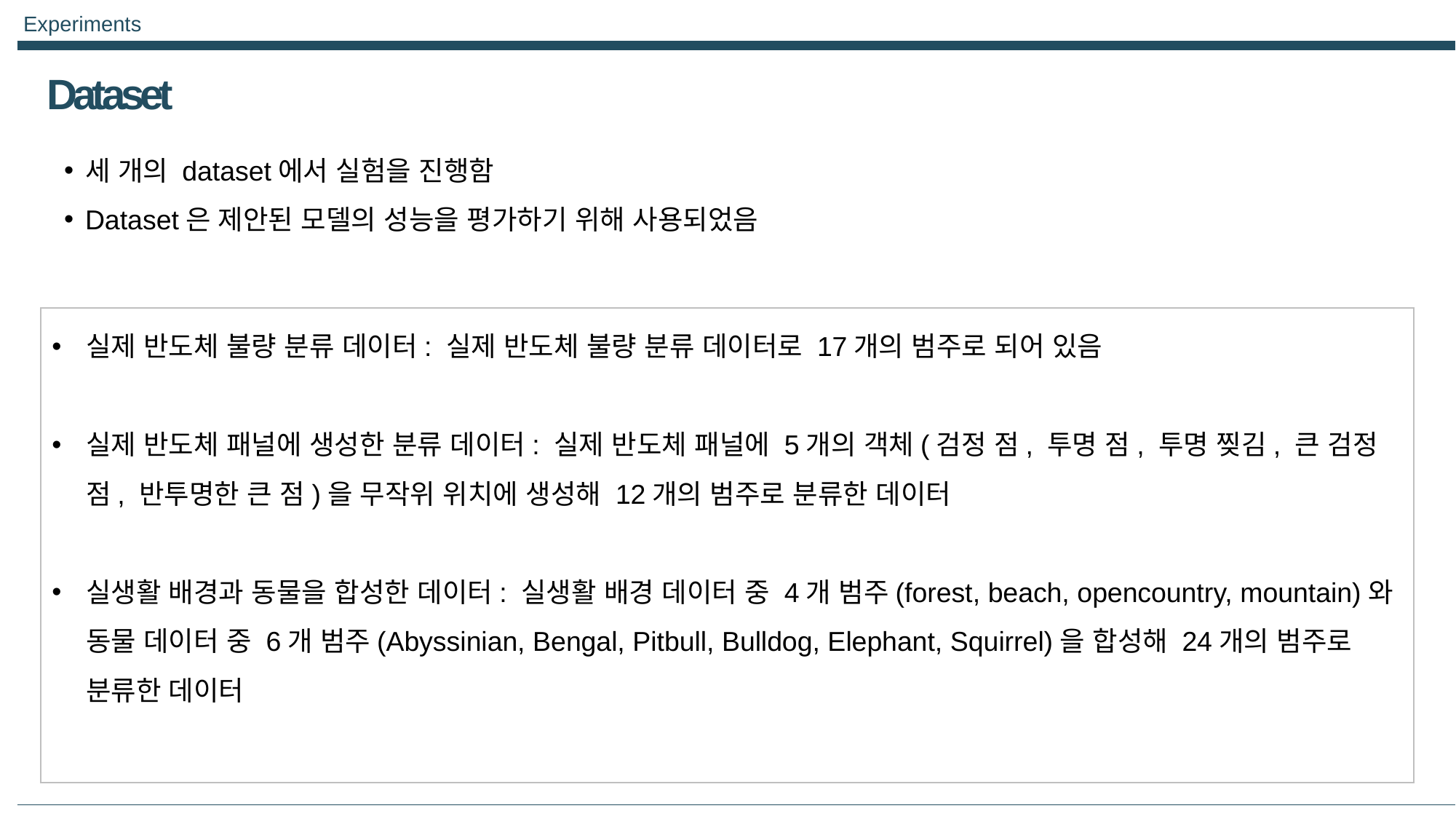

Experiments
Dataset
세 개의 dataset에서 실험을 진행함
Dataset은 제안된 모델의 성능을 평가하기 위해 사용되었음
실제 반도체 불량 분류 데이터: 실제 반도체 불량 분류 데이터로 17개의 범주로 되어 있음

실제 반도체 패널에 생성한 분류 데이터: 실제 반도체 패널에 5개의 객체(검정 점, 투명 점, 투명 찢김, 큰 검정 점, 반투명한 큰 점)을 무작위 위치에 생성해 12개의 범주로 분류한 데이터

실생활 배경과 동물을 합성한 데이터: 실생활 배경 데이터 중 4개 범주(forest, beach, opencountry, mountain)와 동물 데이터 중 6개 범주(Abyssinian, Bengal, Pitbull, Bulldog, Elephant, Squirrel)을 합성해 24개의 범주로 분류한 데이터
이미지
이미지
이미지